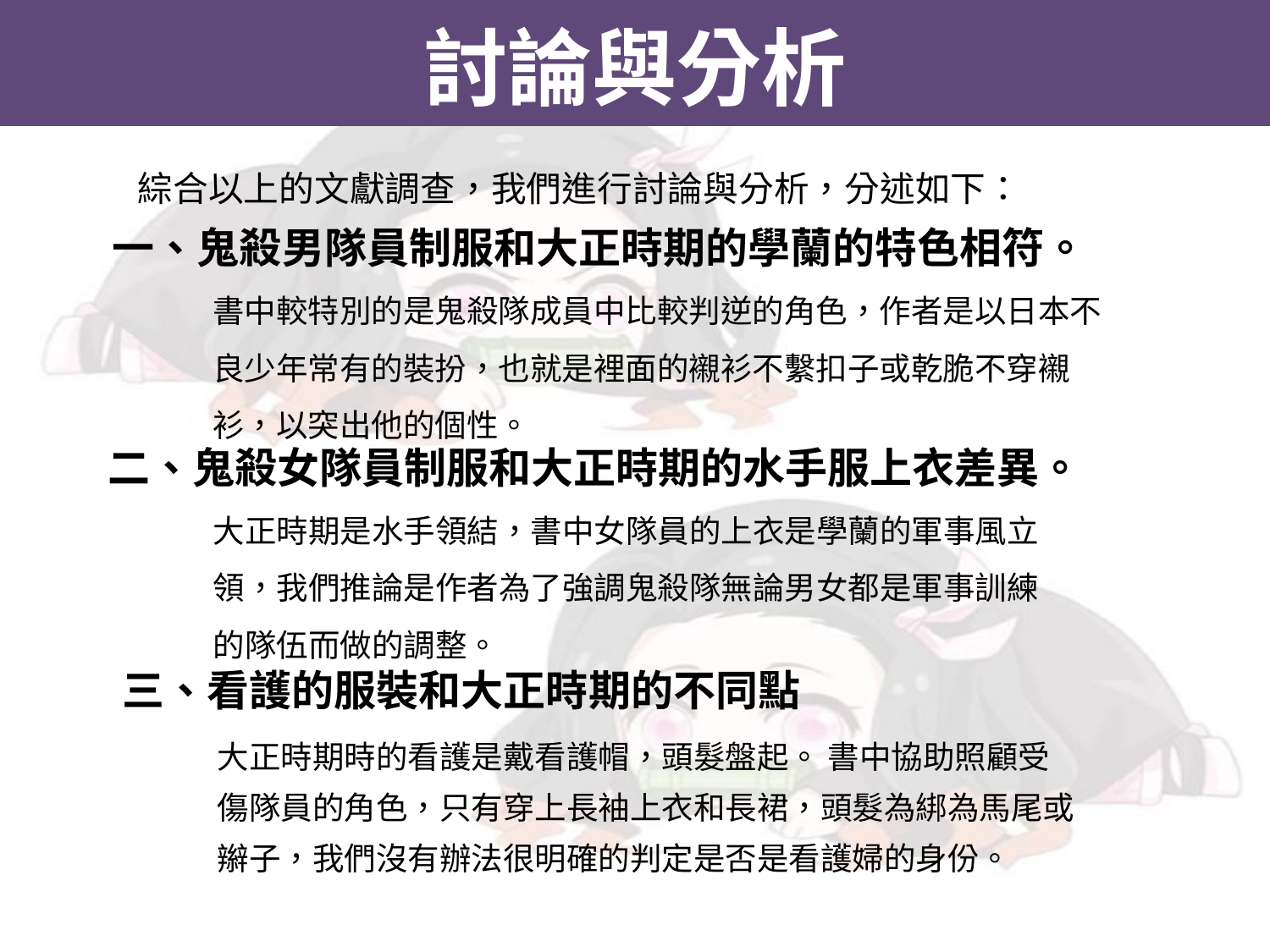

# 討論與分析
綜合以上的文獻調查，我們進行討論與分析，分述如下：
一、鬼殺男隊員制服和大正時期的學蘭的特色相符。
書中較特別的是鬼殺隊成員中比較判逆的角色，作者是以日本不良少年常有的裝扮，也就是裡面的襯衫不繫扣子或乾脆不穿襯衫，以突出他的個性。
二、鬼殺女隊員制服和大正時期的水手服上衣差異。
大正時期是水手領結，書中女隊員的上衣是學蘭的軍事風立領，我們推論是作者為了強調鬼殺隊無論男女都是軍事訓練的隊伍而做的調整。
三、看護的服裝和大正時期的不同點
大正時期時的看護是戴看護帽，頭髮盤起。 書中協助照顧受傷隊員的角色，只有穿上長袖上衣和長裙，頭髮為綁為馬尾或辮子，我們沒有辦法很明確的判定是否是看護婦的身份。